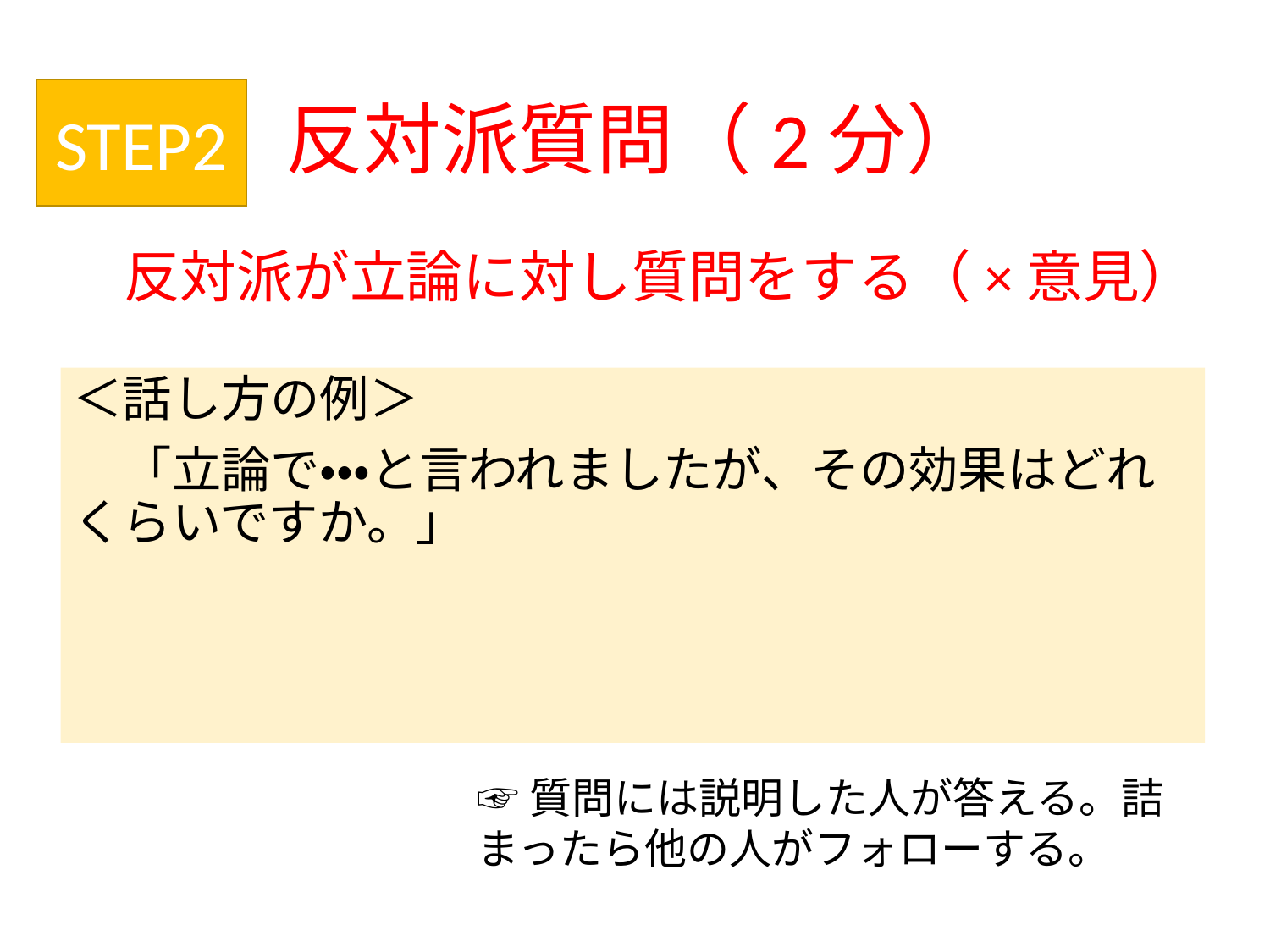

# 反対派質問（2分）
STEP2
反対派が立論に対し質問をする（×意見）
＜話し方の例＞
　「立論で・・・と言われましたが、その効果はどれくらいですか。」

☞質問には説明した人が答える。詰まったら他の人がフォローする。